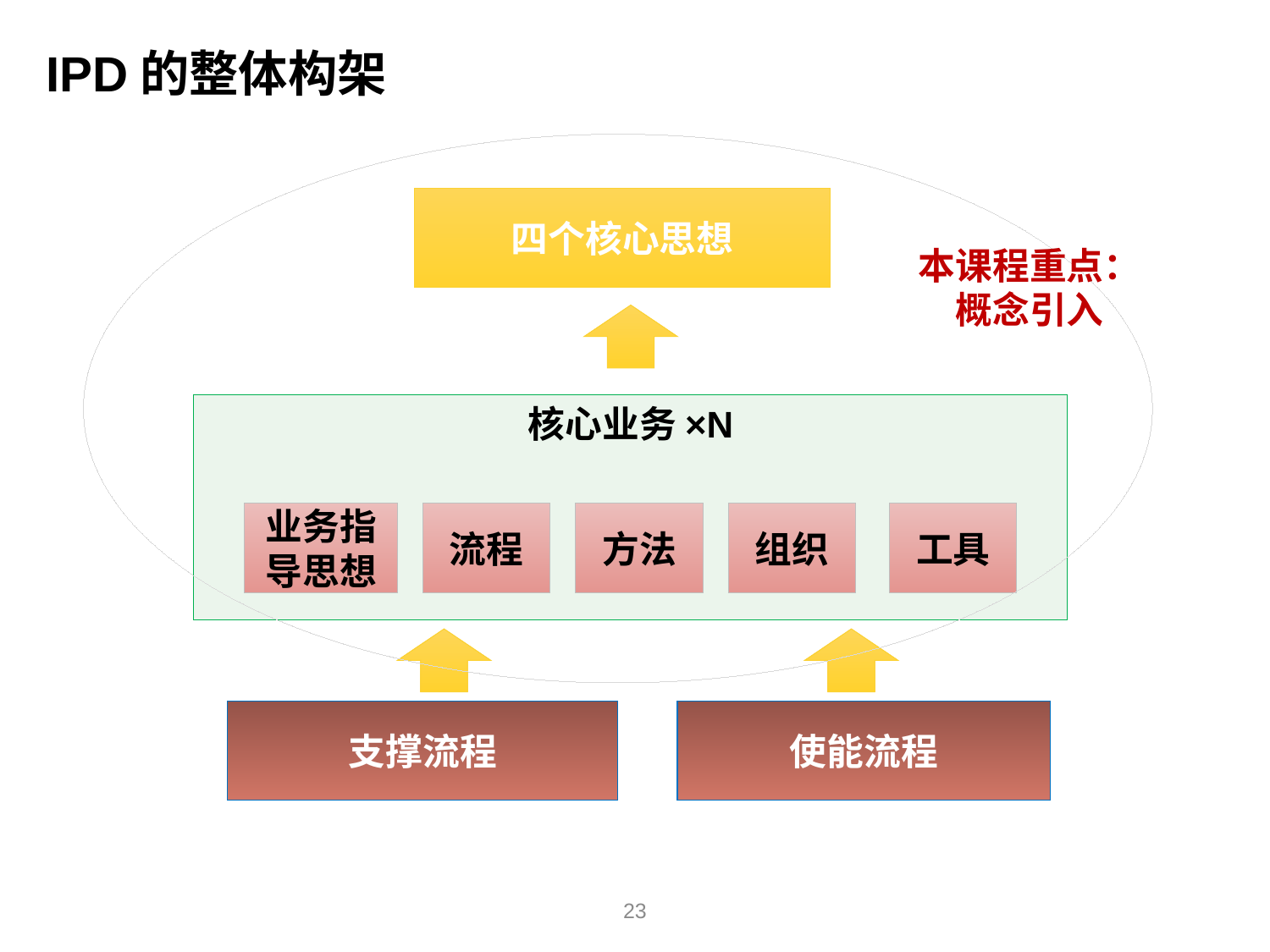

IPD的整体构架

四个核心思想
本课程重点：
概念引入

核心业务×N
业务指导思想
流程
方法
组织
工具

支撑流程
使能流程
23